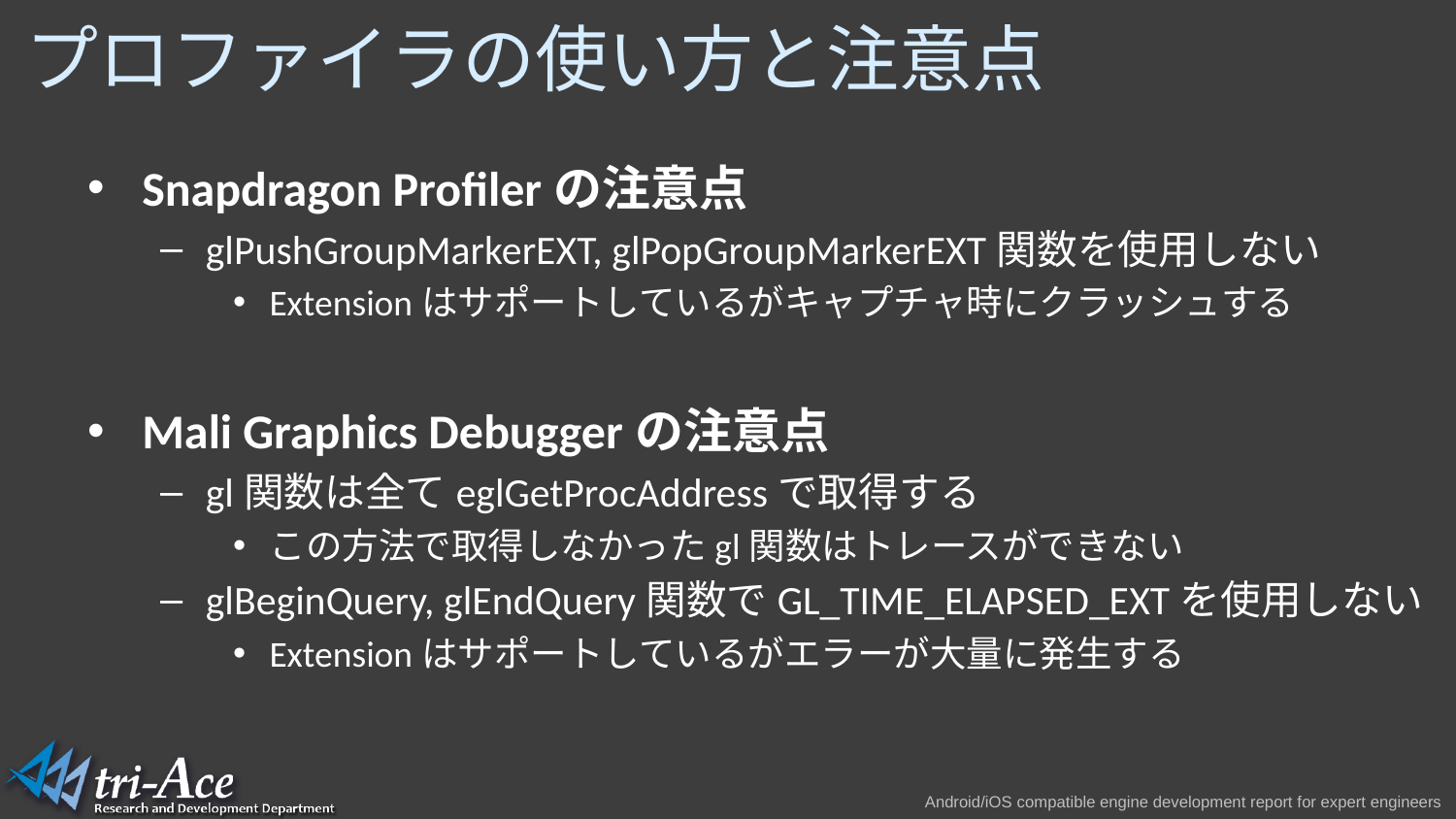

# プロファイラの使い方と注意点
Snapdragon Profilerの注意点
glPushGroupMarkerEXT, glPopGroupMarkerEXT関数を使用しない
Extensionはサポートしているがキャプチャ時にクラッシュする

Mali Graphics Debuggerの注意点
gl関数は全てeglGetProcAddressで取得する
この方法で取得しなかったgl関数はトレースができない
glBeginQuery, glEndQuery関数でGL_TIME_ELAPSED_EXTを使用しない
Extensionはサポートしているがエラーが大量に発生する